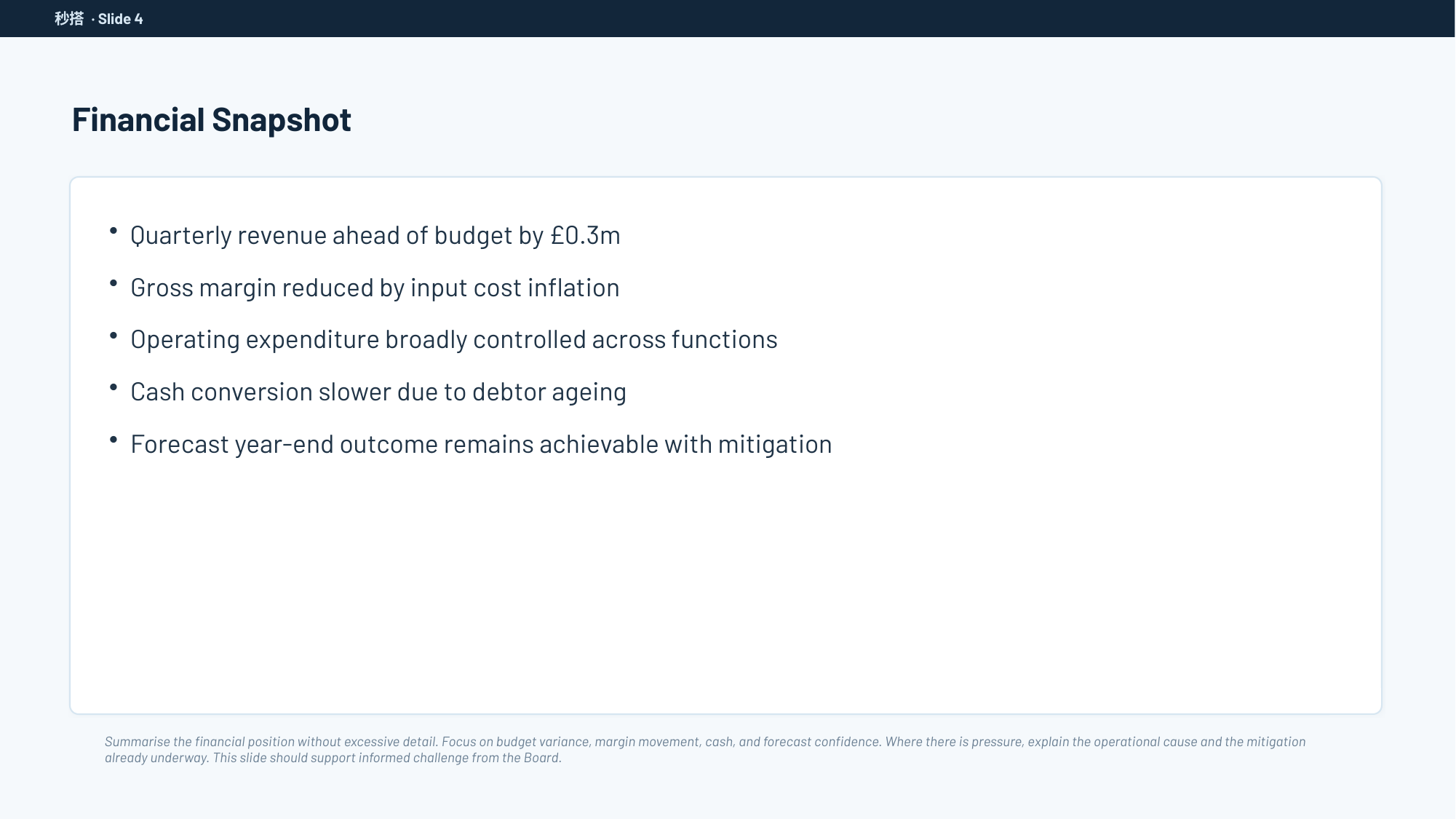

秒搭 · Slide 4
Financial Snapshot

Quarterly revenue ahead of budget by £0.3m
Gross margin reduced by input cost inflation
Operating expenditure broadly controlled across functions
Cash conversion slower due to debtor ageing
Forecast year-end outcome remains achievable with mitigation
Summarise the financial position without excessive detail. Focus on budget variance, margin movement, cash, and forecast confidence. Where there is pressure, explain the operational cause and the mitigation already underway. This slide should support informed challenge from the Board.